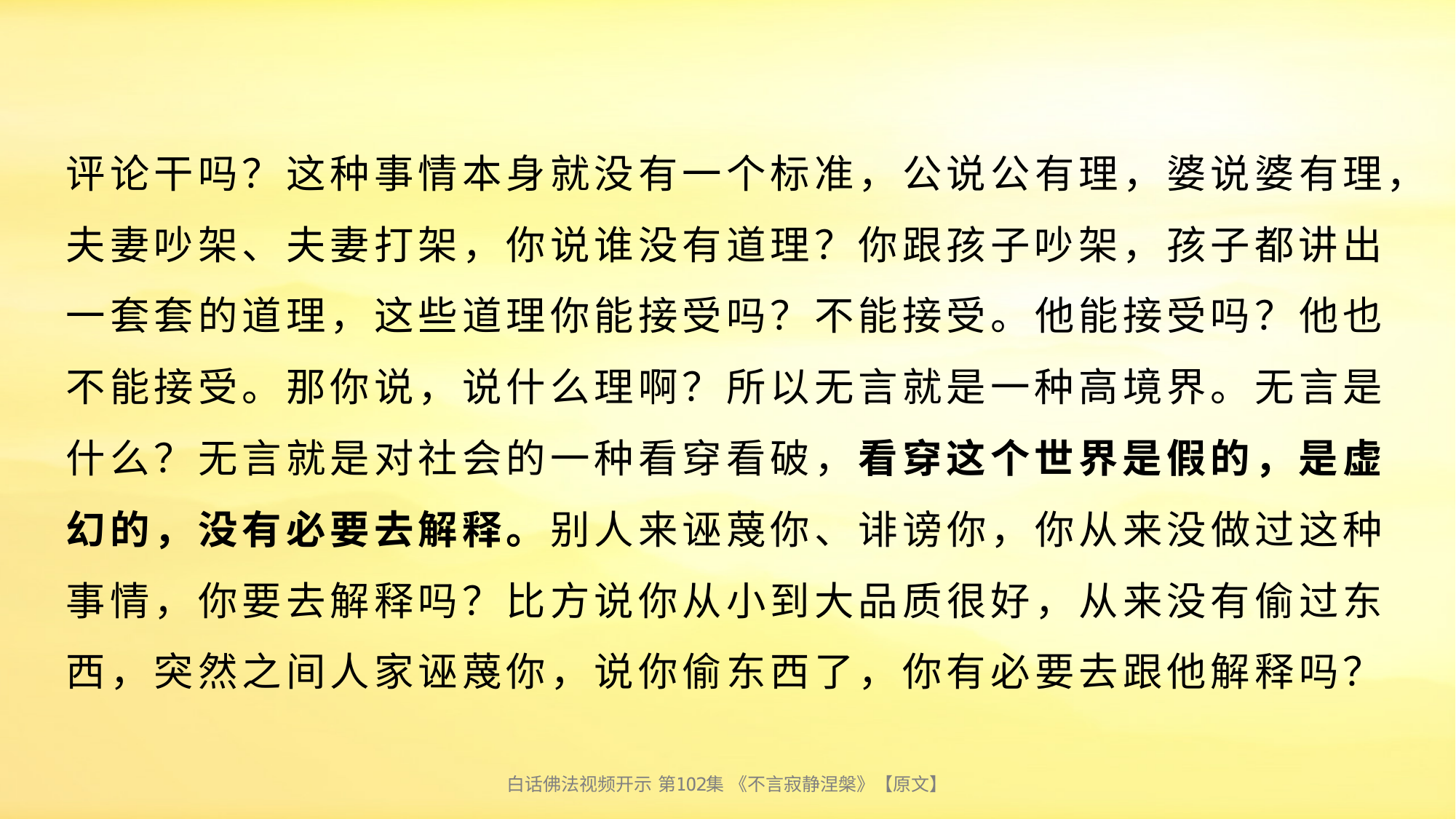

# 评论干吗？这种事情本身就没有一个标准，公说公有理，婆说婆有理，夫妻吵架、夫妻打架，你说谁没有道理？你跟孩子吵架，孩子都讲出一套套的道理，这些道理你能接受吗？不能接受。他能接受吗？他也不能接受。那你说，说什么理啊？所以无言就是一种高境界。无言是什么？无言就是对社会的一种看穿看破，看穿这个世界是假的，是虚幻的，没有必要去解释。别人来诬蔑你、诽谤你，你从来没做过这种事情，你要去解释吗？比方说你从小到大品质很好，从来没有偷过东西，突然之间人家诬蔑你，说你偷东西了，你有必要去跟他解释吗？
白话佛法视频开示 第102集 《不言寂静涅槃》【原文】